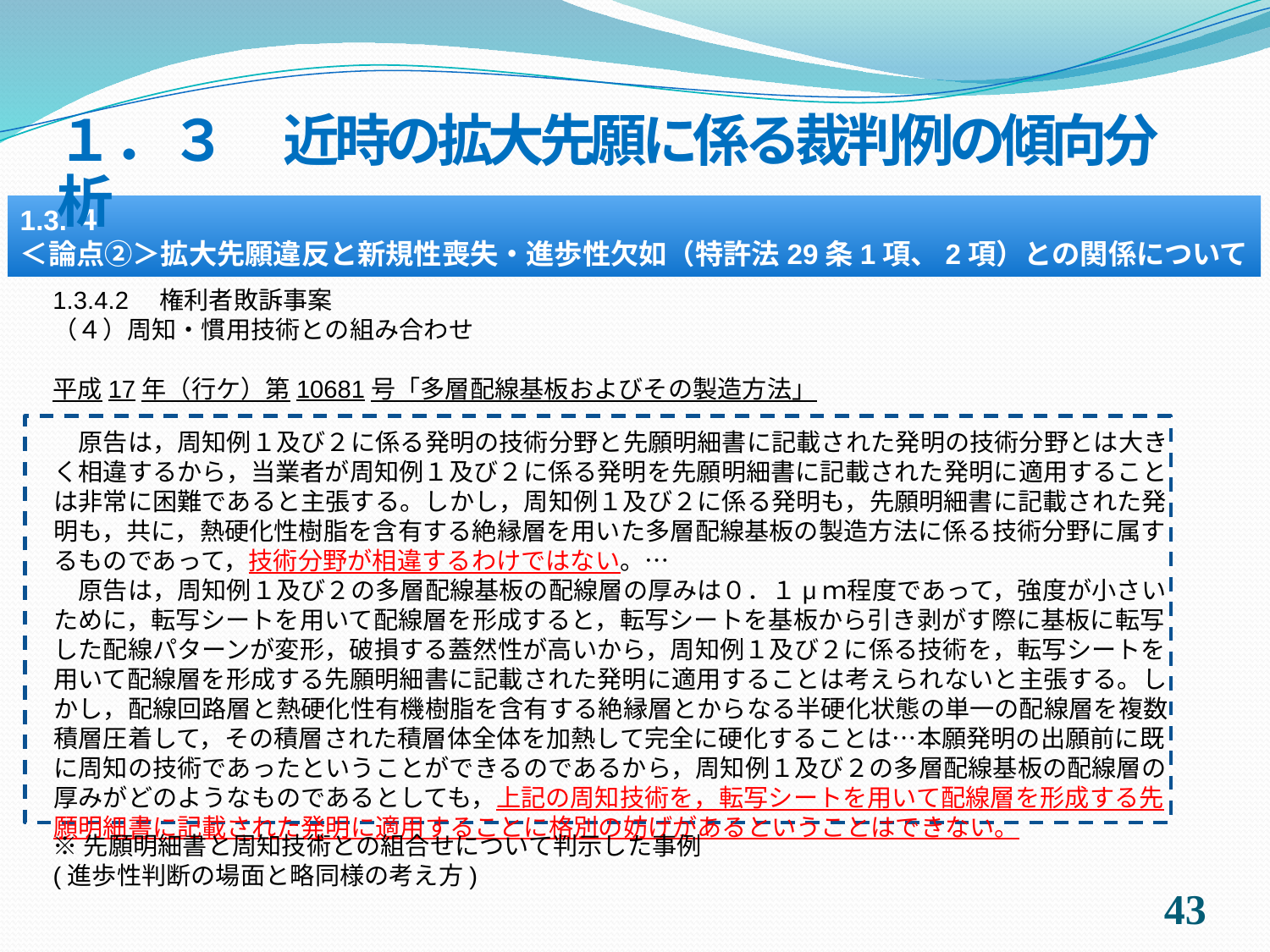

１．３　近時の拡大先願に係る裁判例の傾向分析
1.3.４
＜論点②＞拡大先願違反と新規性喪失・進歩性欠如（特許法29条1項、2項）との関係について
1.3.4.2　権利者敗訴事案
（４）周知・慣用技術との組み合わせ

平成17年（行ケ）第10681号「多層配線基板およびその製造方法」

　原告は，周知例１及び２に係る発明の技術分野と先願明細書に記載された発明の技術分野とは大きく相違するから，当業者が周知例１及び２に係る発明を先願明細書に記載された発明に適用することは非常に困難であると主張する。しかし，周知例１及び２に係る発明も，先願明細書に記載された発明も，共に，熱硬化性樹脂を含有する絶縁層を用いた多層配線基板の製造方法に係る技術分野に属するものであって，技術分野が相違するわけではない。…
　原告は，周知例１及び２の多層配線基板の配線層の厚みは０．１μｍ程度であって，強度が小さいために，転写シートを用いて配線層を形成すると，転写シートを基板から引き剥がす際に基板に転写した配線パターンが変形，破損する蓋然性が高いから，周知例１及び２に係る技術を，転写シートを用いて配線層を形成する先願明細書に記載された発明に適用することは考えられないと主張する。しかし，配線回路層と熱硬化性有機樹脂を含有する絶縁層とからなる半硬化状態の単一の配線層を複数積層圧着して，その積層された積層体全体を加熱して完全に硬化することは…本願発明の出願前に既に周知の技術であったということができるのであるから，周知例１及び２の多層配線基板の配線層の厚みがどのようなものであるとしても，上記の周知技術を，転写シートを用いて配線層を形成する先願明細書に記載された発明に適用することに格別の妨げがあるということはできない。
※先願明細書と周知技術との組合せについて判示した事例
(進歩性判断の場面と略同様の考え方)
43